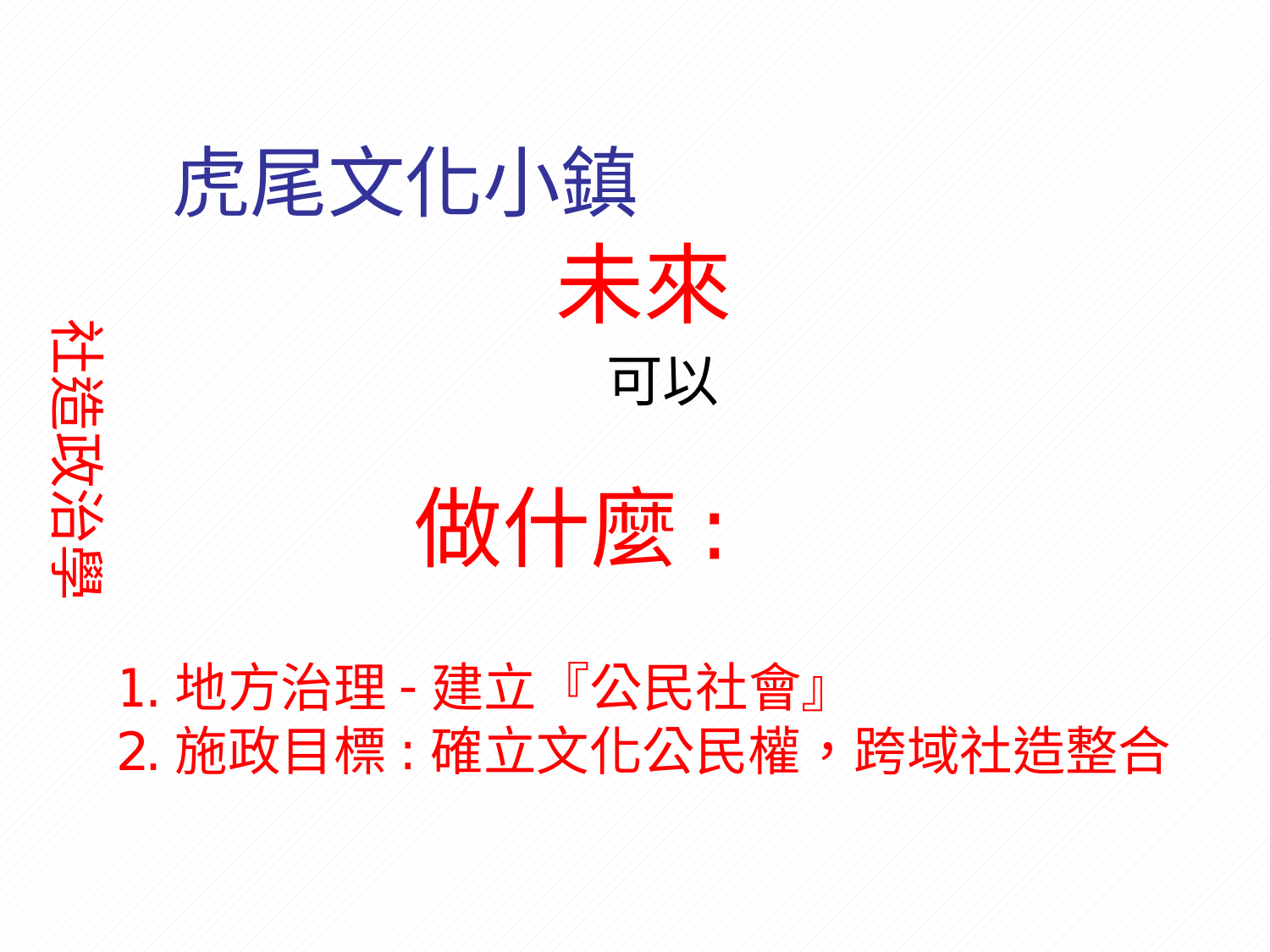

# 虎尾文化小鎮
         未來
             可以
社造政治學
              做什麼:

1.地方治理-建立『公民社會』
2.施政目標:確立文化公民權，跨域社造整合